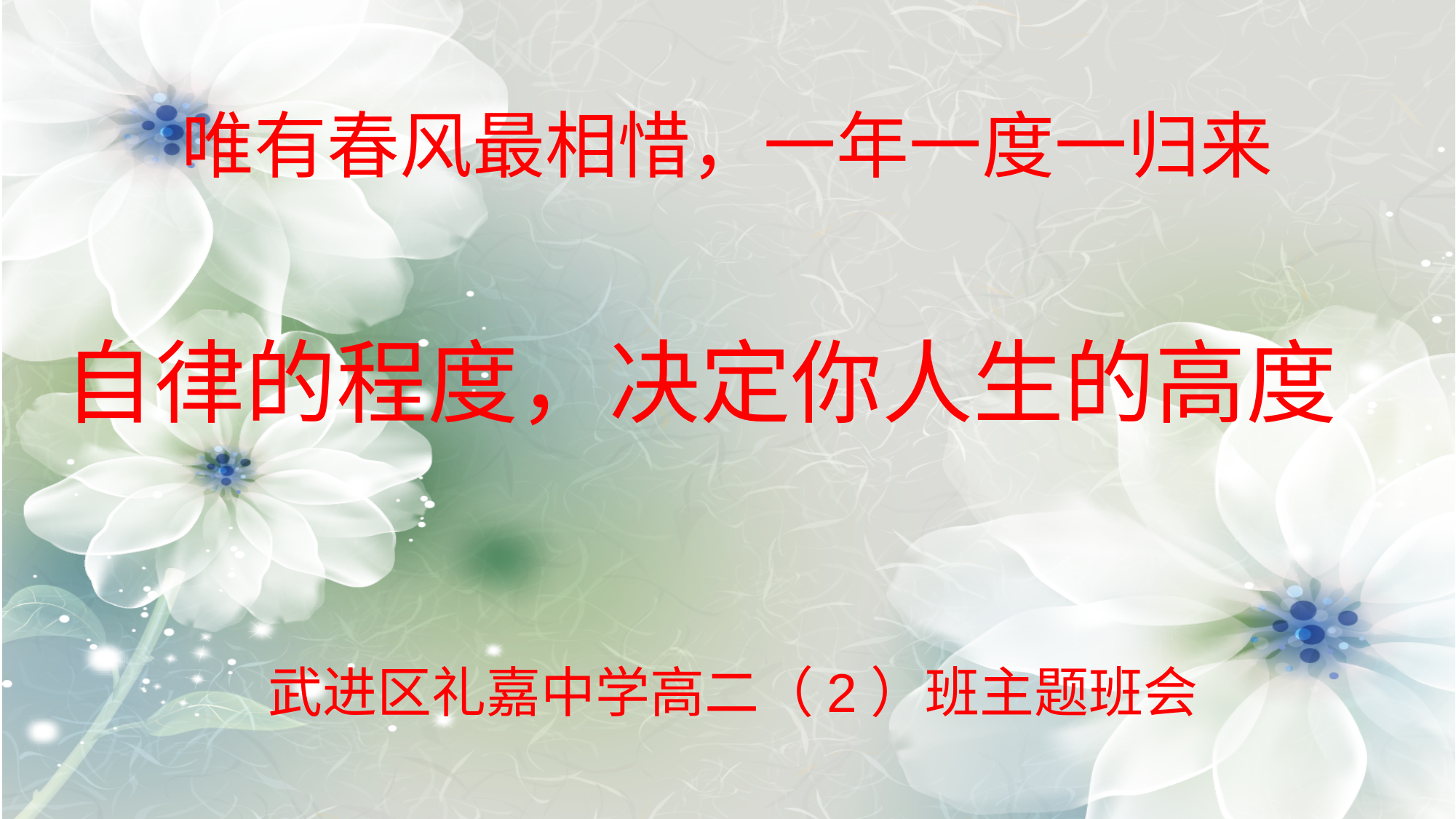

唯有春风最相惜，一年一度一归来
自律的程度，决定你人生的高度
武进区礼嘉中学高二（2）班主题班会